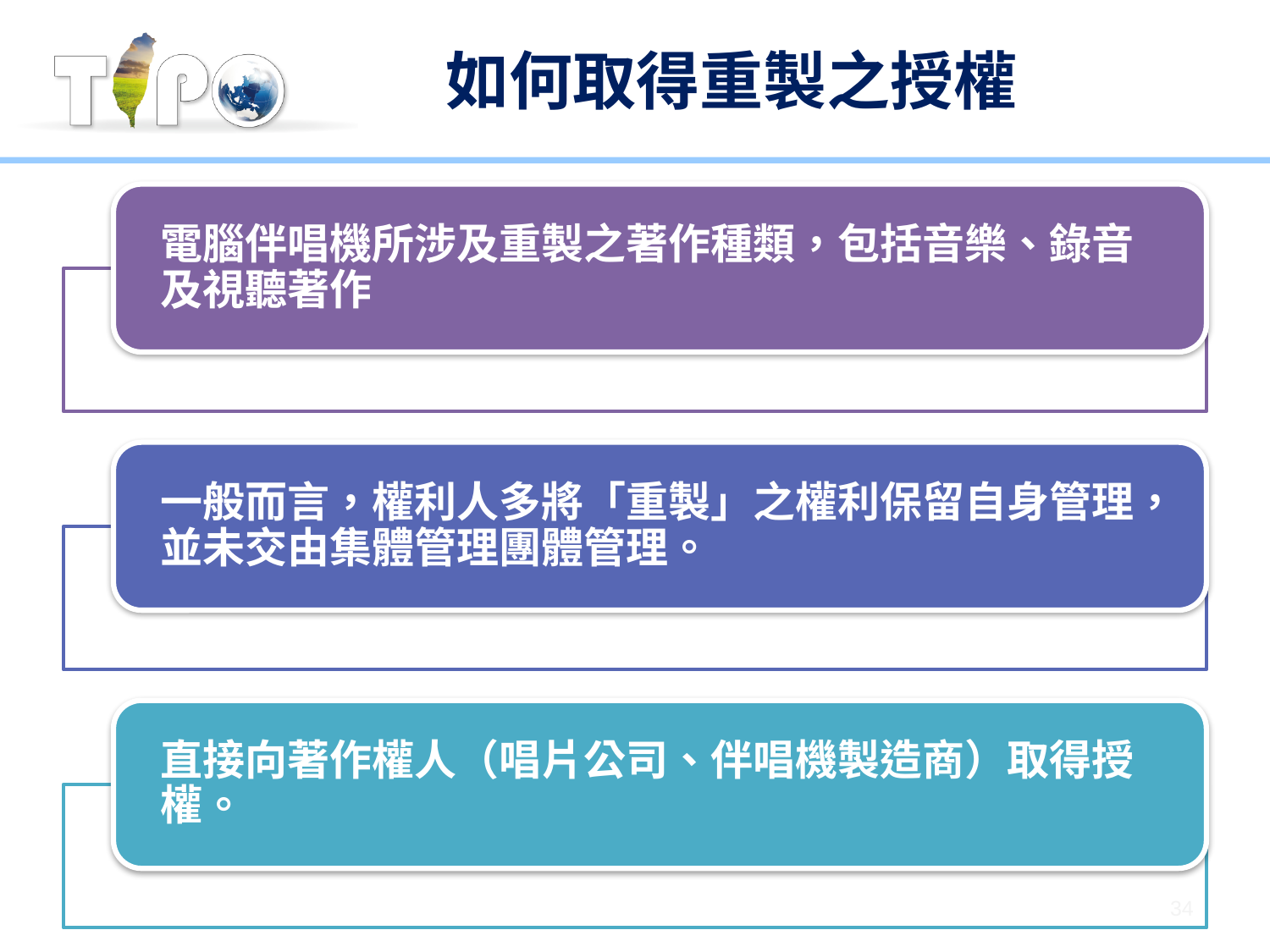

# 如何取得重製之授權
電腦伴唱機所涉及重製之著作種類，包括音樂、錄音及視聽著作
一般而言，權利人多將「重製」之權利保留自身管理，並未交由集體管理團體管理。
直接向著作權人（唱片公司、伴唱機製造商）取得授權。
34